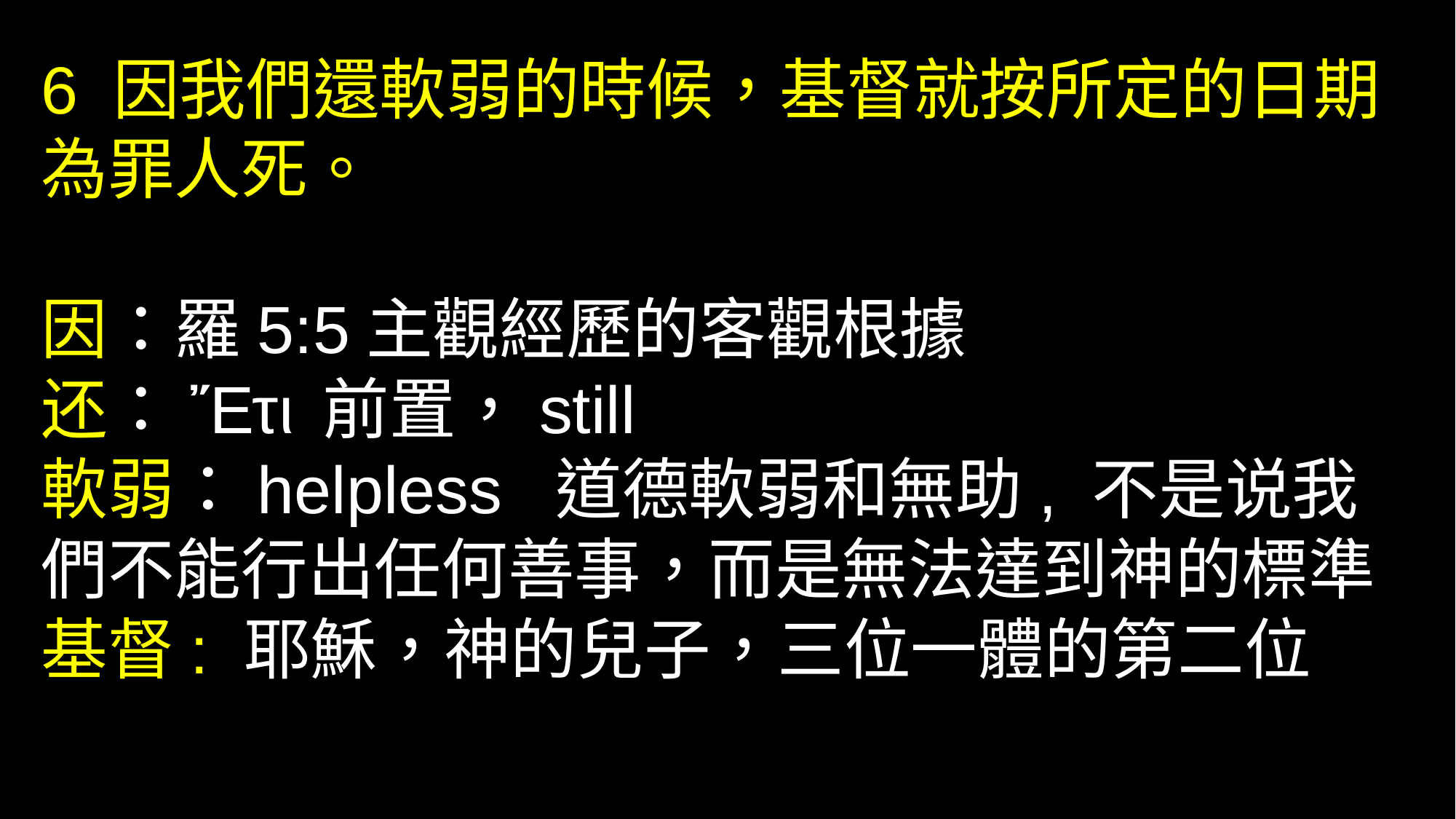

6 因我們還軟弱的時候，基督就按所定的日期為罪人死。

因：羅5:5主觀經歷的客觀根據
还：Ἔτι 前置，still
軟弱：helpless  道德軟弱和無助, 不是说我們不能行出任何善事，而是無法達到神的標準
基督: 耶穌，神的兒子，三位一體的第二位